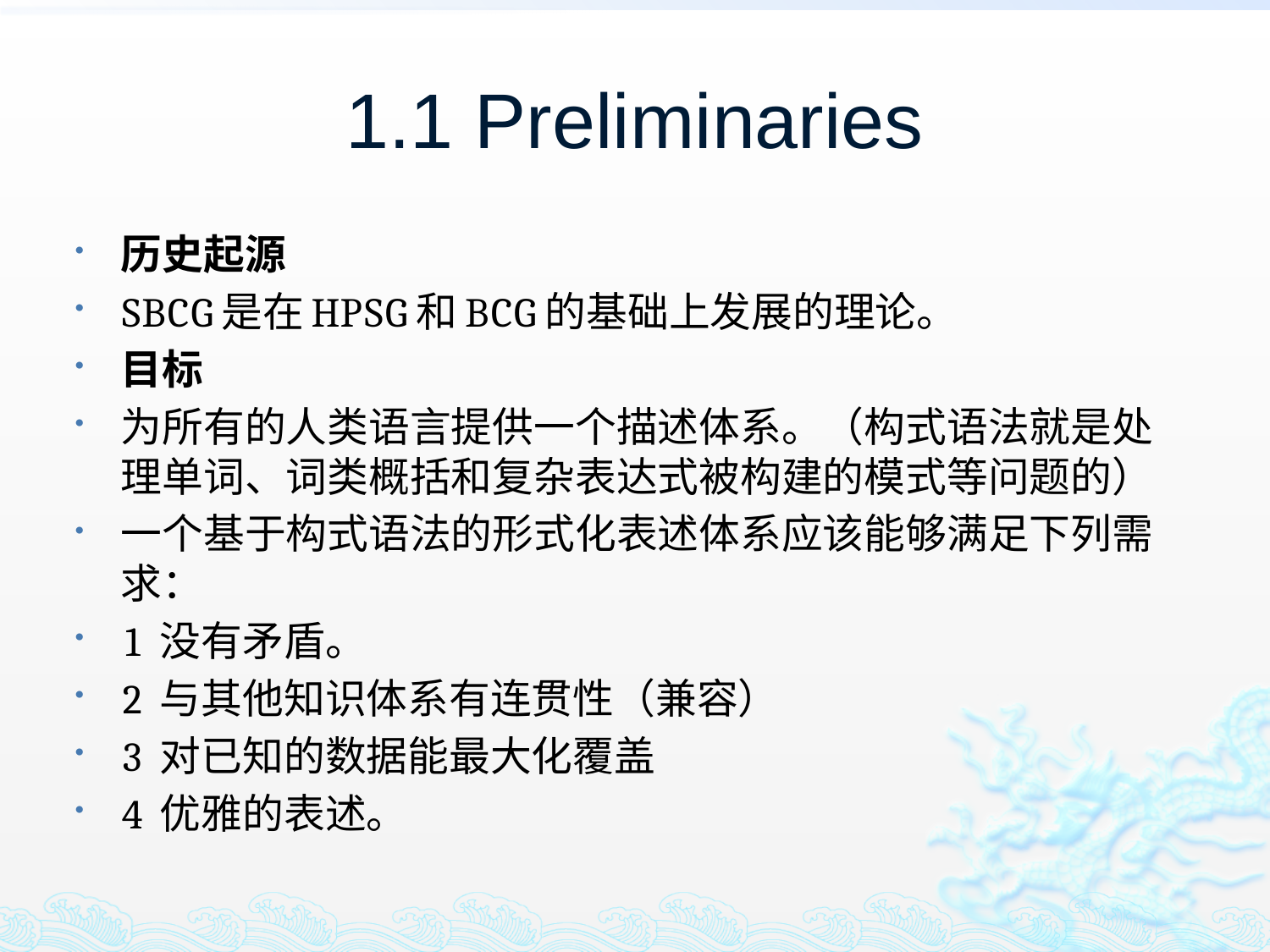

# 1.1 Preliminaries
历史起源
SBCG是在HPSG和BCG的基础上发展的理论。
目标
为所有的人类语言提供一个描述体系。（构式语法就是处理单词、词类概括和复杂表达式被构建的模式等问题的）
一个基于构式语法的形式化表述体系应该能够满足下列需求：
1 没有矛盾。
2 与其他知识体系有连贯性（兼容）
3 对已知的数据能最大化覆盖
4 优雅的表述。